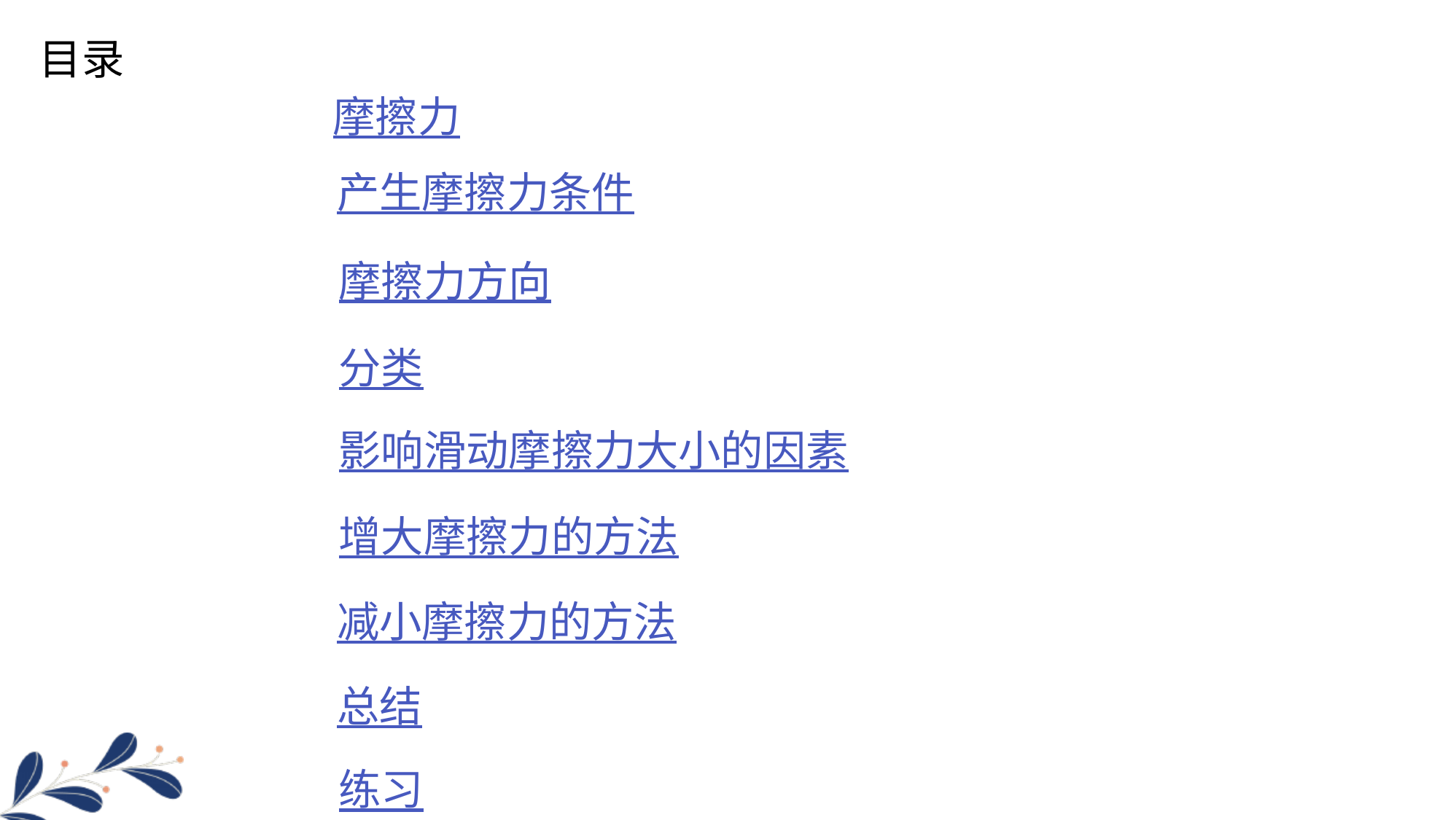

目录
摩擦力
产生摩擦力条件
摩擦力方向
分类
影响滑动摩擦力大小的因素
增大摩擦力的方法
减小摩擦力的方法
总结
练习